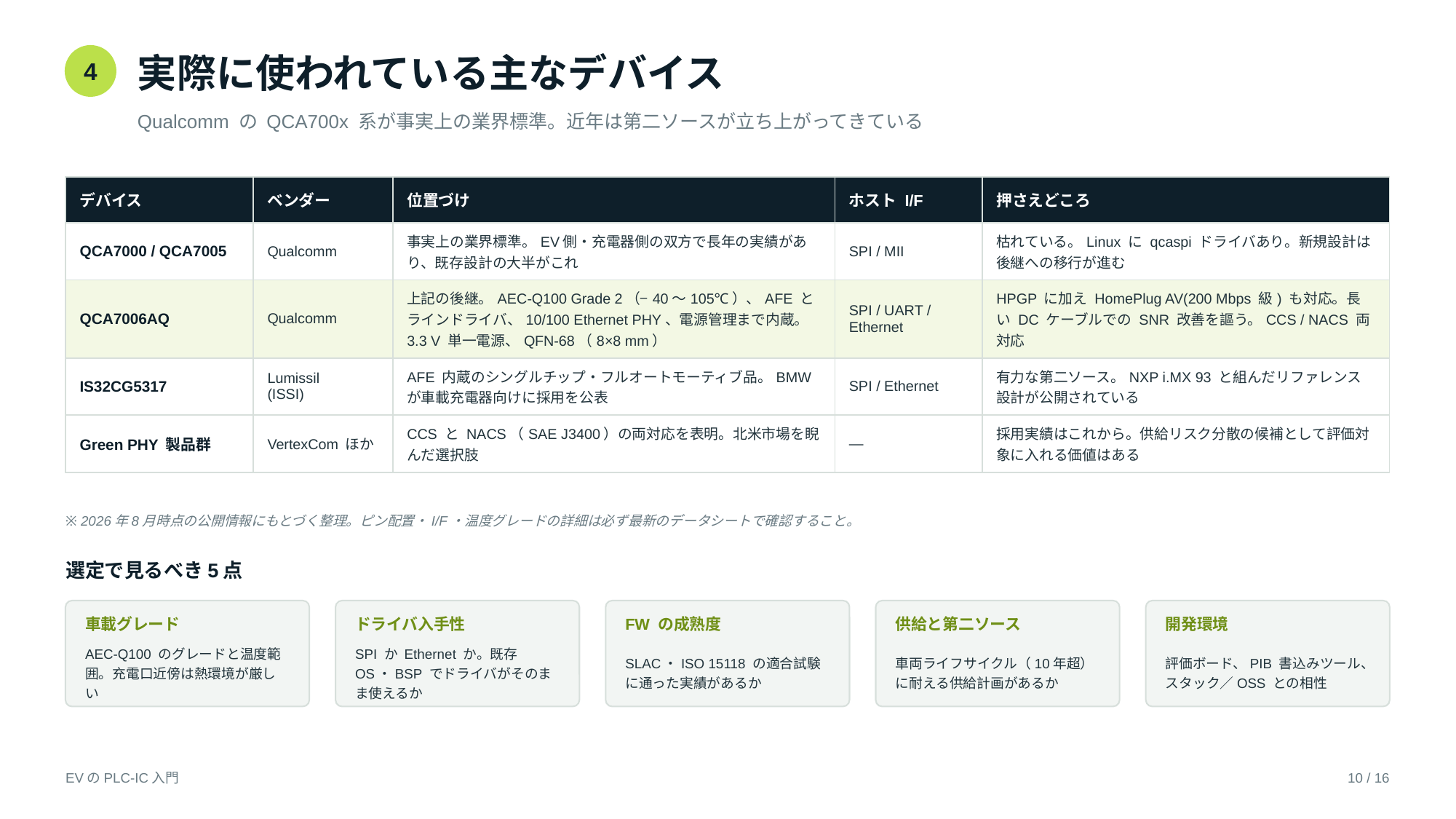

実際に使われている主なデバイス

4
Qualcomm の QCA700x 系が事実上の業界標準。近年は第二ソースが立ち上がってきている
| デバイス | ベンダー | 位置づけ | ホスト I/F | 押さえどころ |
| --- | --- | --- | --- | --- |
| QCA7000 / QCA7005 | Qualcomm | 事実上の業界標準。EV側・充電器側の双方で長年の実績があり、既存設計の大半がこれ | SPI / MII | 枯れている。Linux に qcaspi ドライバあり。新規設計は後継への移行が進む |
| QCA7006AQ | Qualcomm | 上記の後継。AEC-Q100 Grade 2（−40〜105℃）、AFE とラインドライバ、10/100 Ethernet PHY、電源管理まで内蔵。3.3 V 単一電源、QFN-68（8×8 mm） | SPI / UART / Ethernet | HPGP に加え HomePlug AV(200 Mbps 級) も対応。長い DC ケーブルでの SNR 改善を謳う。CCS / NACS 両対応 |
| IS32CG5317 | Lumissil (ISSI) | AFE 内蔵のシングルチップ・フルオートモーティブ品。BMW が車載充電器向けに採用を公表 | SPI / Ethernet | 有力な第二ソース。NXP i.MX 93 と組んだリファレンス設計が公開されている |
| Green PHY 製品群 | VertexCom ほか | CCS と NACS（SAE J3400）の両対応を表明。北米市場を睨んだ選択肢 | ― | 採用実績はこれから。供給リスク分散の候補として評価対象に入れる価値はある |
※ 2026年8月時点の公開情報にもとづく整理。ピン配置・I/F・温度グレードの詳細は必ず最新のデータシートで確認すること。
選定で見るべき5点

車載グレード
ドライバ入手性
FW の成熟度
供給と第二ソース
開発環境
AEC-Q100 のグレードと温度範囲。充電口近傍は熱環境が厳しい
SPI か Ethernet か。既存 OS・BSP でドライバがそのまま使えるか
SLAC・ISO 15118 の適合試験に通った実績があるか
車両ライフサイクル（10年超）に耐える供給計画があるか
評価ボード、PIB 書込みツール、スタック／OSS との相性
EVのPLC-IC入門
10 / 16